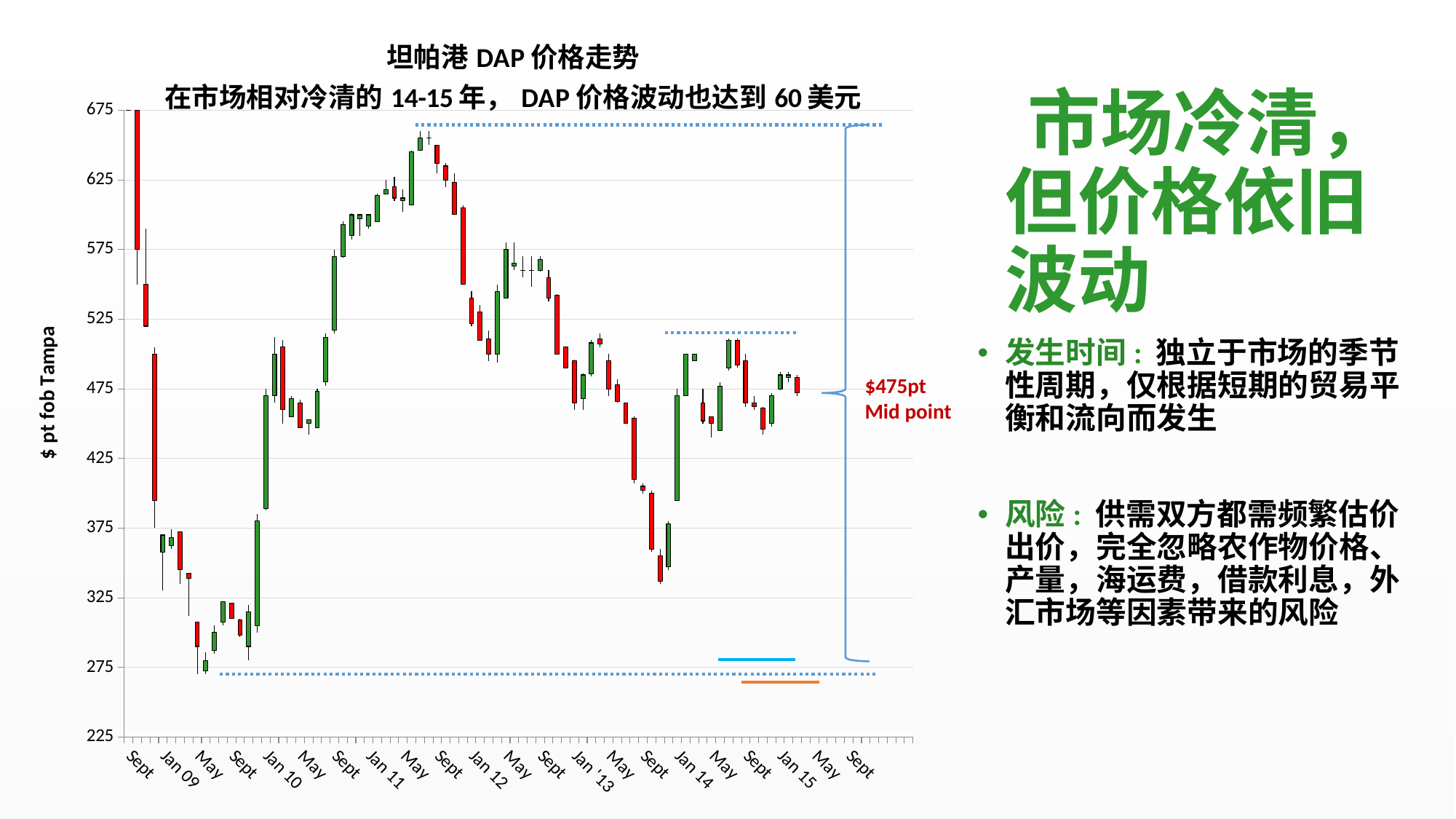

[unsupported chart]

  市场冷清， 但价格依旧波动
发生时间: 独立于市场的季节性周期，仅根据短期的贸易平衡和流向而发生

风险: 供需双方都需频繁估价出价，完全忽略农作物价格、产量，海运费，借款利息，外汇市场等因素带来的风险
$475pt
Mid point